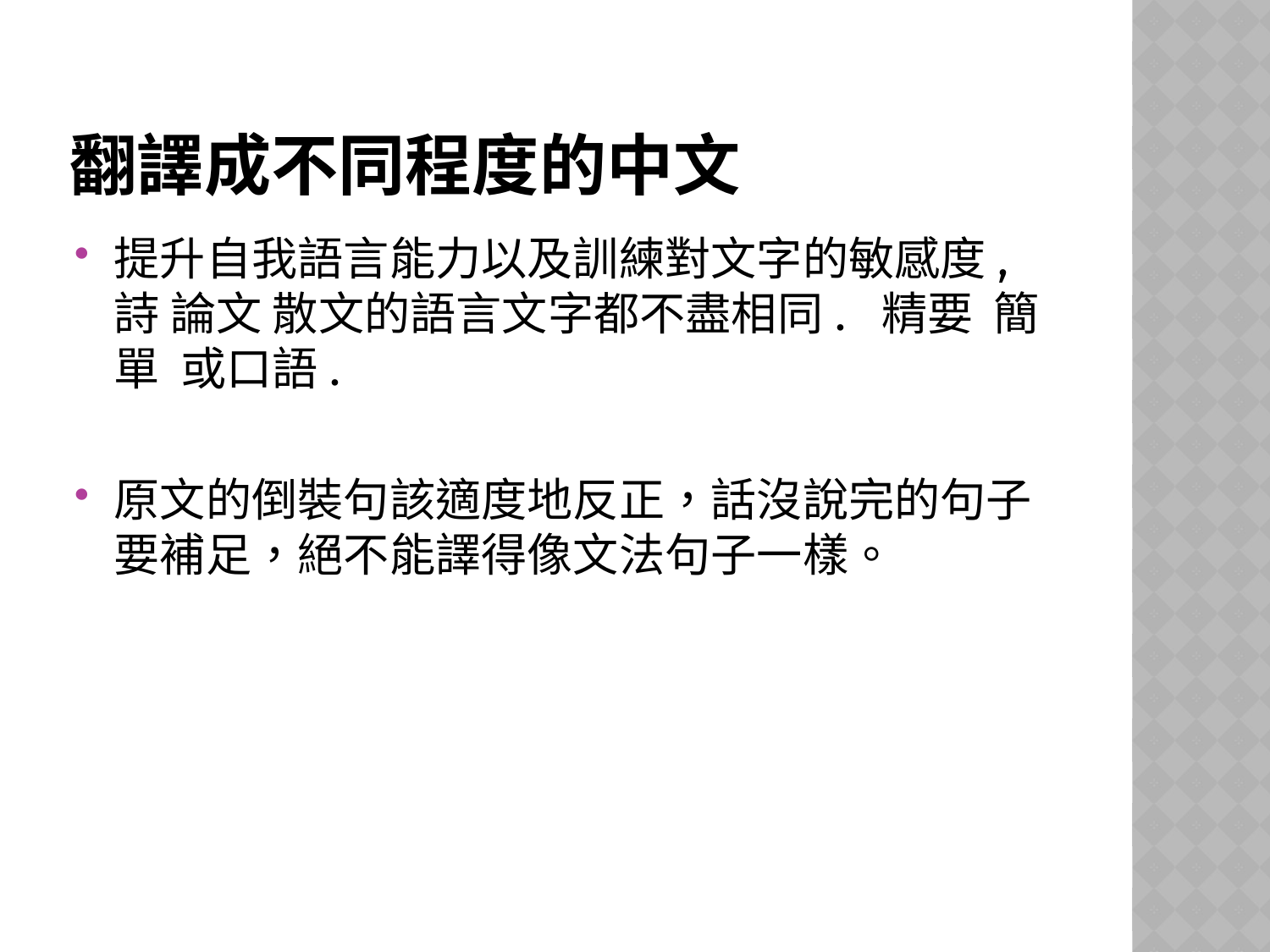

# 翻譯成不同程度的中文
提升自我語言能力以及訓練對文字的敏感度,詩 論文 散文的語言文字都不盡相同.  精要  簡單  或口語.

原文的倒裝句該適度地反正，話沒說完的句子要補足，絕不能譯得像文法句子一樣。